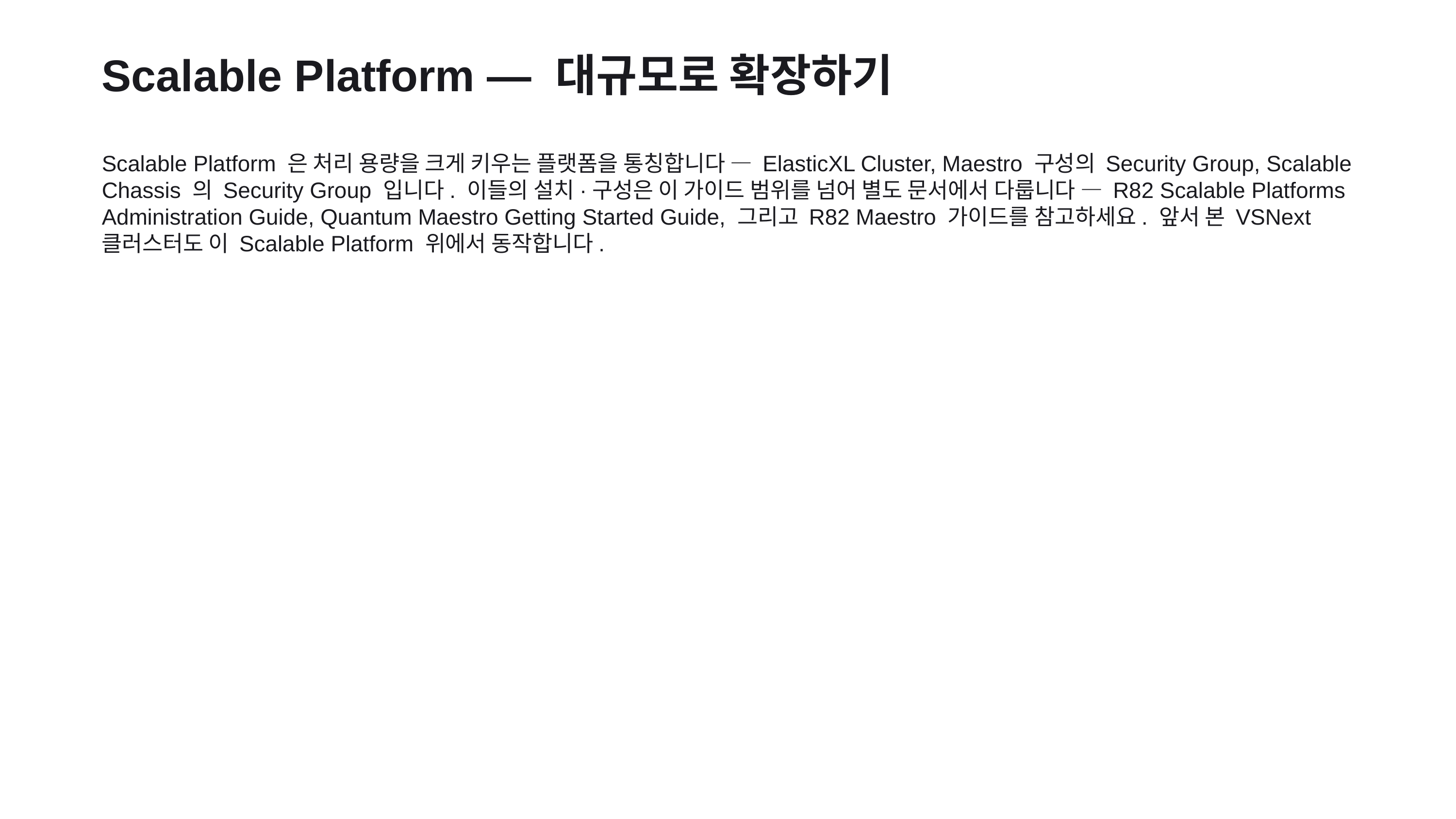

Scalable Platform — 대규모로 확장하기
Scalable Platform 은 처리 용량을 크게 키우는 플랫폼을 통칭합니다 — ElasticXL Cluster, Maestro 구성의 Security Group, Scalable Chassis 의 Security Group 입니다. 이들의 설치·구성은 이 가이드 범위를 넘어 별도 문서에서 다룹니다 — R82 Scalable Platforms Administration Guide, Quantum Maestro Getting Started Guide, 그리고 R82 Maestro 가이드를 참고하세요. 앞서 본 VSNext 클러스터도 이 Scalable Platform 위에서 동작합니다.